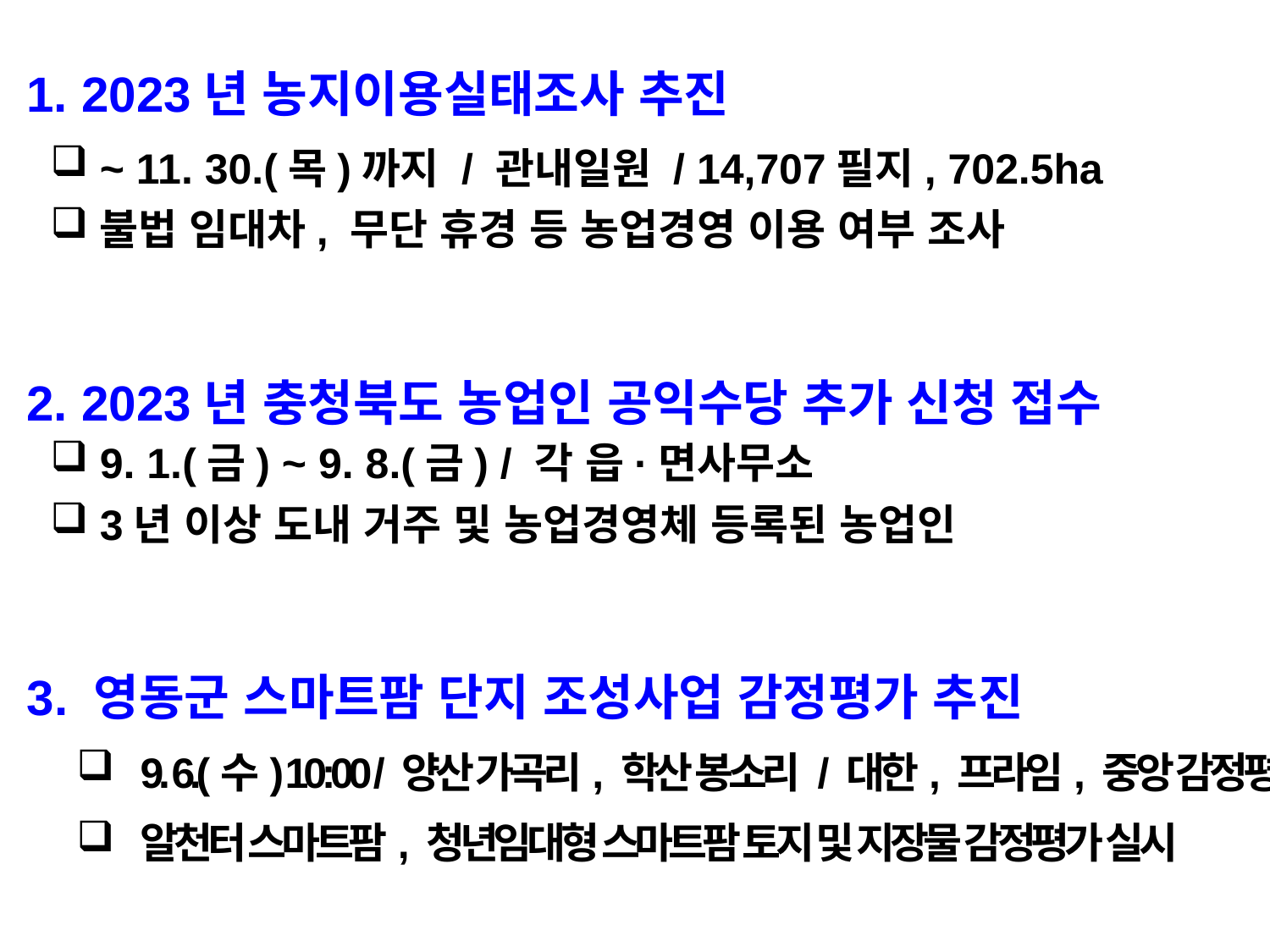

1. 2023년 농지이용실태조사 추진
~ 11. 30.(목)까지 / 관내일원 / 14,707필지, 702.5ha
불법 임대차, 무단 휴경 등 농업경영 이용 여부 조사

 2. 2023년 충청북도 농업인 공익수당 추가 신청 접수
9. 1.(금) ~ 9. 8.(금) / 각 읍·면사무소
3년 이상 도내 거주 및 농업경영체 등록된 농업인

 3. 영동군 스마트팜 단지 조성사업 감정평가 추진
9. 6.(수) 10:00 / 양산 가곡리, 학산 봉소리 / 대한, 프라임, 중앙 감정평가사
알천터 스마트팜, 청년임대형 스마트팜 토지 및 지장물 감정평가 실시